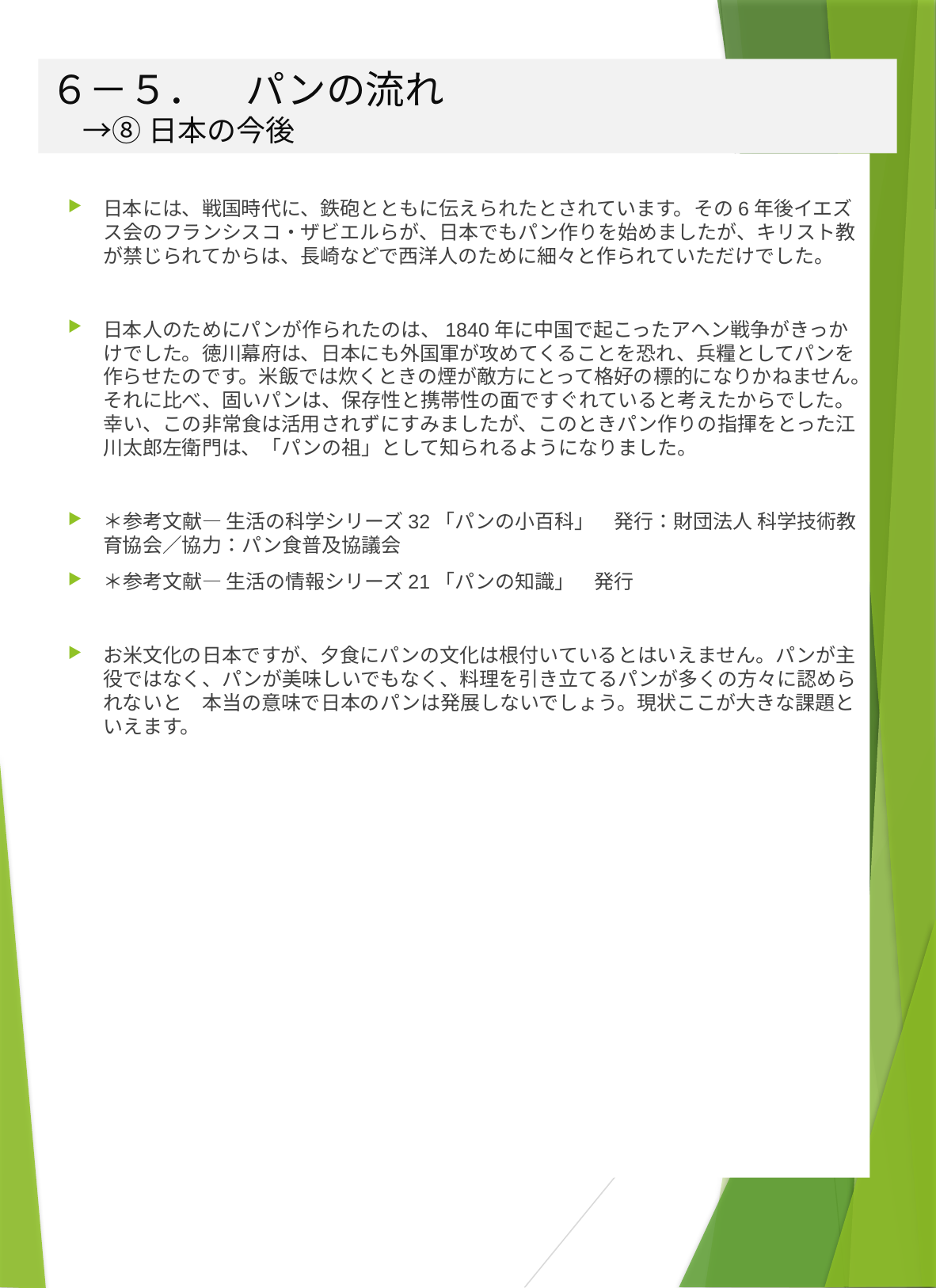

６－５．　パンの流れ
     →⑧日本の今後

日本には、戦国時代に、鉄砲とともに伝えられたとされています。その6年後イエズス会のフランシスコ・ザビエルらが、日本でもパン作りを始めましたが、キリスト教が禁じられてからは、長崎などで西洋人のために細々と作られていただけでした。

日本人のためにパンが作られたのは、1840年に中国で起こったアヘン戦争がきっかけでした。徳川幕府は、日本にも外国軍が攻めてくることを恐れ、兵糧としてパンを作らせたのです。米飯では炊くときの煙が敵方にとって格好の標的になりかねません。それに比べ、固いパンは、保存性と携帯性の面ですぐれていると考えたからでした。幸い、この非常食は活用されずにすみましたが、このときパン作りの指揮をとった江川太郎左衛門は、「パンの祖」として知られるようになりました。

＊参考文献— 生活の科学シリーズ32「パンの小百科」 発行：財団法人 科学技術教育協会／協力：パン食普及協議会
＊参考文献— 生活の情報シリーズ21「パンの知識」 発行

お米文化の日本ですが、夕食にパンの文化は根付いているとはいえません。パンが主役ではなく、パンが美味しいでもなく、料理を引き立てるパンが多くの方々に認められないと　本当の意味で日本のパンは発展しないでしょう。現状ここが大きな課題といえます。